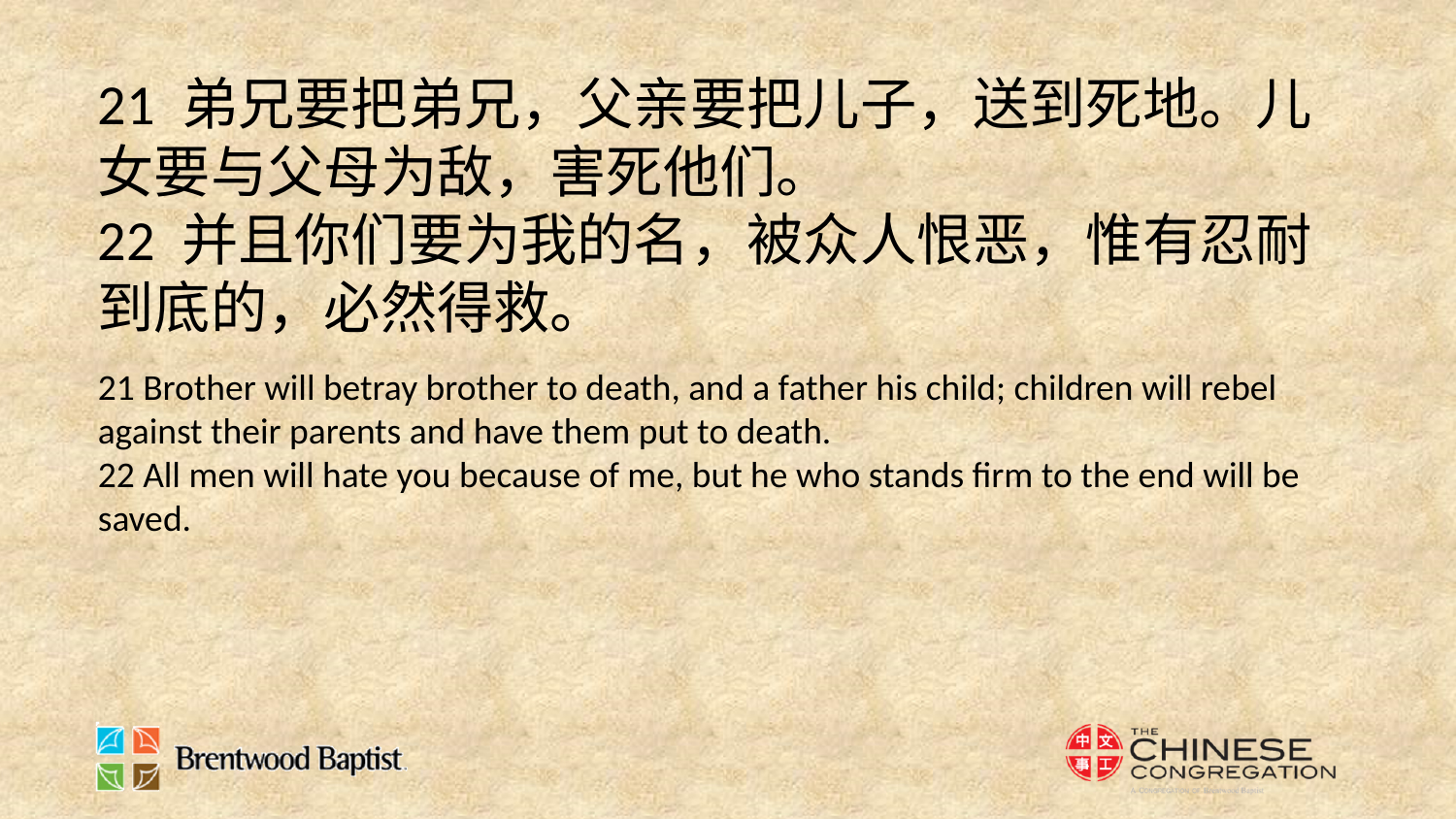

21 弟兄要把弟兄，父亲要把儿子，送到死地。儿女要与父母为敌，害死他们。
22 并且你们要为我的名，被众人恨恶，惟有忍耐到底的，必然得救。

21 Brother will betray brother to death, and a father his child; children will rebel against their parents and have them put to death.
22 All men will hate you because of me, but he who stands firm to the end will be saved.